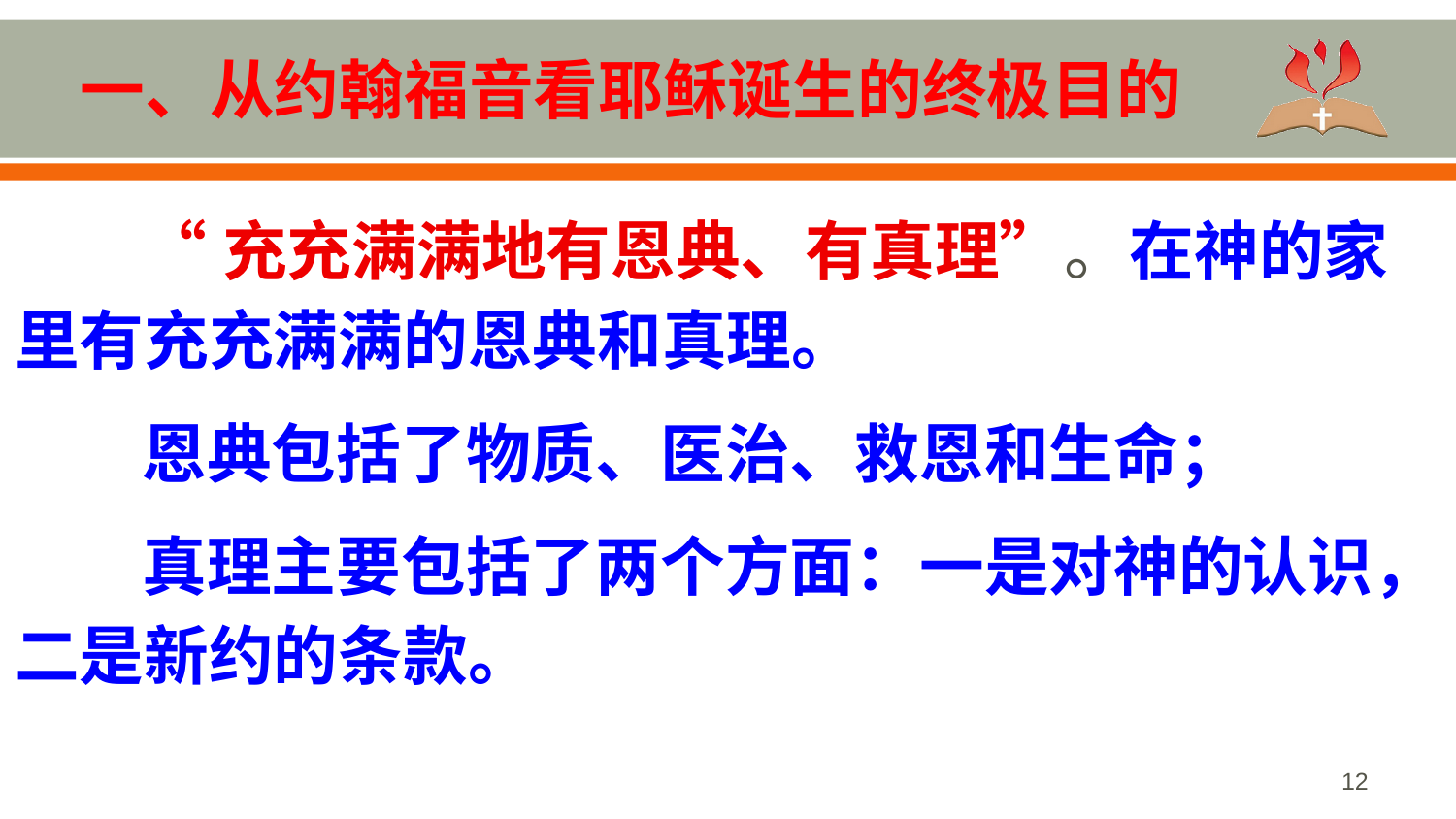

# 一、从约翰福音看耶稣诞生的终极目的
“充充满满地有恩典、有真理”。在神的家里有充充满满的恩典和真理。
恩典包括了物质、医治、救恩和生命；
真理主要包括了两个方面：一是对神的认识，二是新约的条款。
12